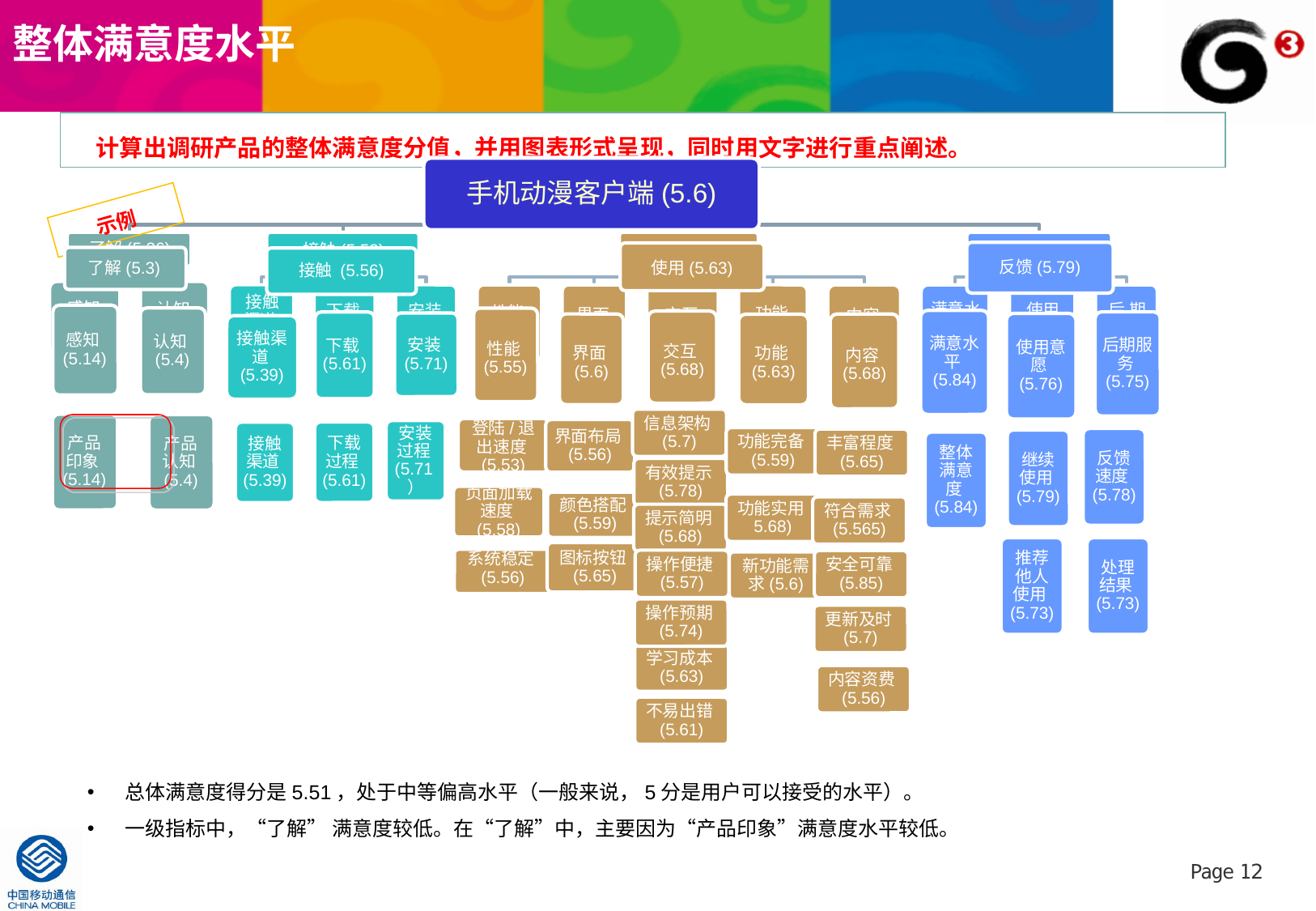

整体满意度水平
计算出调研产品的整体满意度分值，并用图表形式呈现，同时用文字进行重点阐述。
随e行WLAN客户端（5.51）
了解(5.36)
感知(5.23)
认知(5.46)
接触(5.53)
接触渠道(5.50)
下载(5.55)
安装(5.55)
使用(5.50)
性能(5.42)
界面(5.54)
交互(5.54)
功能(5.51)
内容(5.51)
反馈(5.58)
满意水平(5.56)
使用意愿(5.59)
后 期服务(5.58)

示例

总体满意度得分是5.51，处于中等偏高水平（一般来说，5分是用户可以接受的水平）。
一级指标中，“了解” 满意度较低。在“了解”中，主要因为“产品印象”满意度水平较低。

手机动漫客户端(5.6)

反馈(5.79)

使用(5.63)

了解(5.3)

接触 (5.56)

感知(5.14)

认知(5.4)

性能(5.55)

满意水平(5.84)

交互(5.68)

后期服务(5.75)

下载(5.61)

安装(5.71)

使用意愿(5.76)

界面(5.6)

内容(5.68)

功能(5.63)

接触渠道(5.39)

信息架构(5.7)

产品印象(5.14)

产品认知(5.4)

登陆/退出速度(5.53)

界面布局(5.56)

安装过程(5.71）

下载过程(5.61)

接触渠道(5.39)

功能完备(5.59)

反馈速度(5.78)

丰富程度(5.65)

继续使用(5.79)

整体满意度(5.84)

有效提示(5.78)

页面加载速度(5.58)

颜色搭配(5.59)

功能实用5.68)

符合需求(5.565)

提示简明(5.68)

推荐他人使用(5.73)

处理结果(5.73)

图标按钮(5.65)

系统稳定(5.56)

操作便捷(5.57)

安全可靠(5.85)

新功能需求(5.6)

操作预期(5.74)

更新及时(5.7)

学习成本(5.63)

内容资费(5.56)

不易出错(5.61)